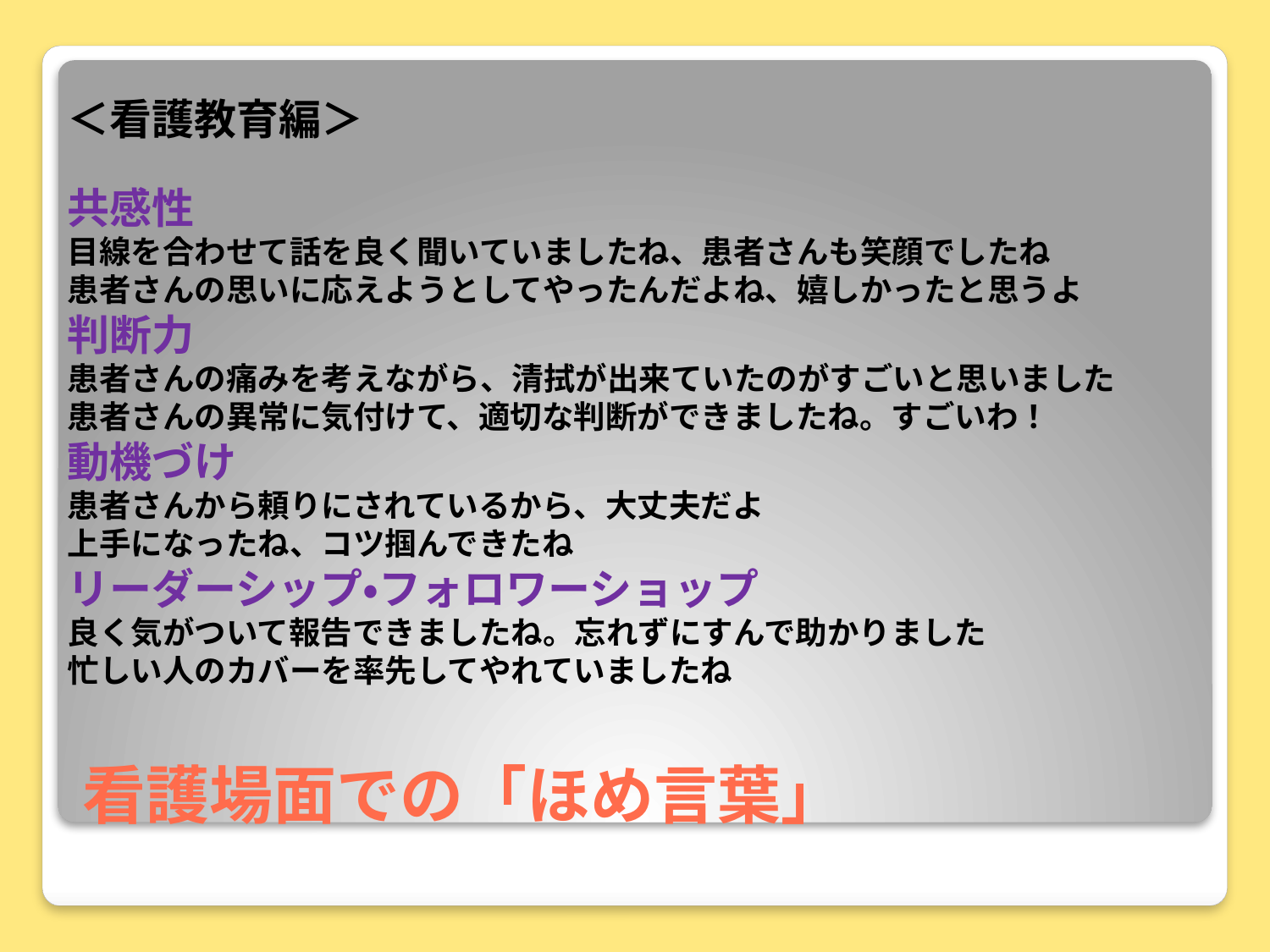

＜看護教育編＞

共感性
目線を合わせて話を良く聞いていましたね、患者さんも笑顔でしたね
患者さんの思いに応えようとしてやったんだよね、嬉しかったと思うよ
判断力
患者さんの痛みを考えながら、清拭が出来ていたのがすごいと思いました
患者さんの異常に気付けて、適切な判断ができましたね。すごいわ！
動機づけ
患者さんから頼りにされているから、大丈夫だよ
上手になったね、コツ掴んできたね
リーダーシップ・フォロワーショップ
良く気がついて報告できましたね。忘れずにすんで助かりました
忙しい人のカバーを率先してやれていましたね
# 看護場面での「ほめ言葉」